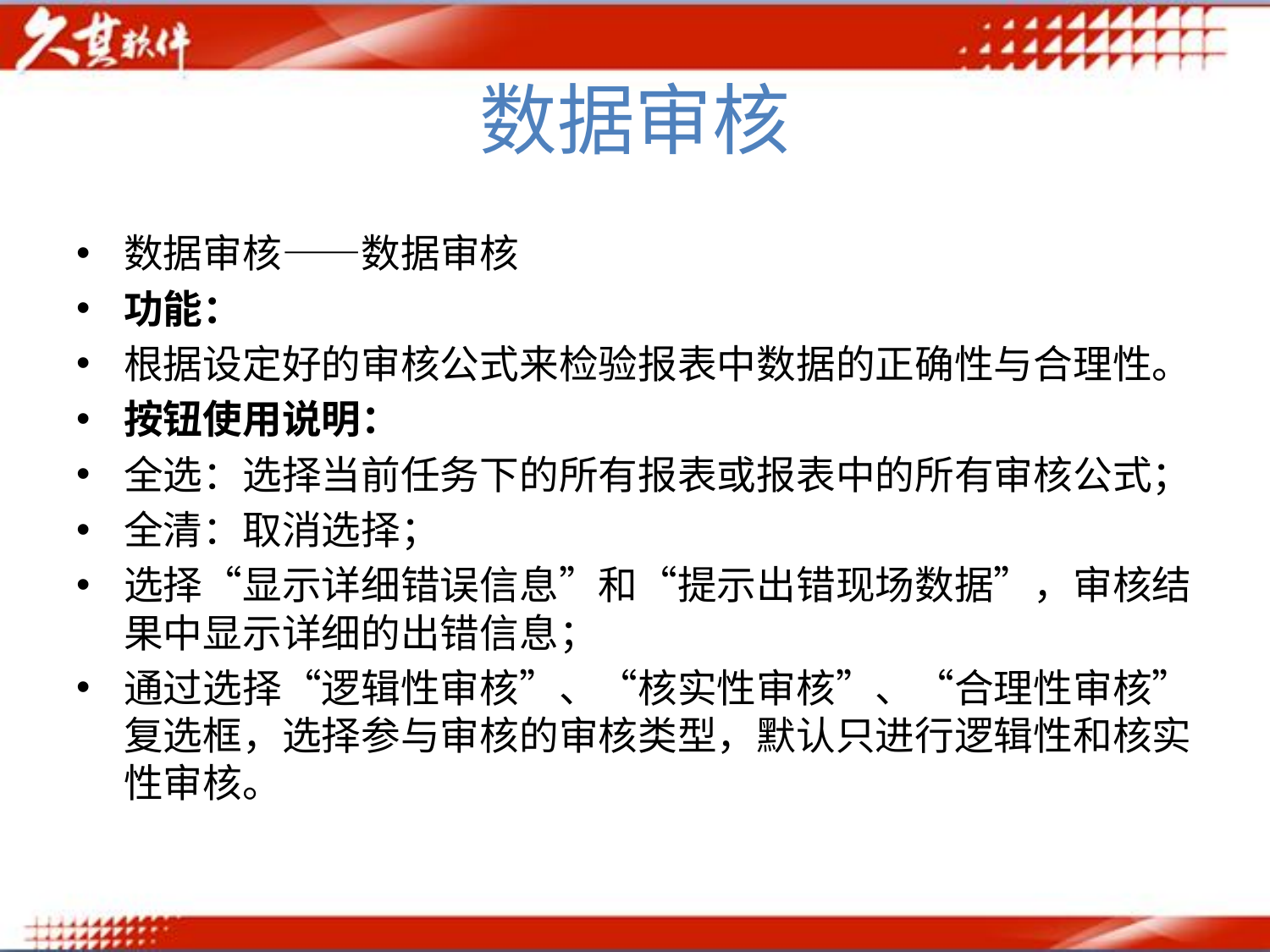

# 数据审核
数据审核——数据审核
功能：
根据设定好的审核公式来检验报表中数据的正确性与合理性。
按钮使用说明：
全选：选择当前任务下的所有报表或报表中的所有审核公式；
全清：取消选择；
选择“显示详细错误信息”和“提示出错现场数据”，审核结果中显示详细的出错信息；
通过选择“逻辑性审核”、“核实性审核”、“合理性审核”复选框，选择参与审核的审核类型，默认只进行逻辑性和核实性审核。